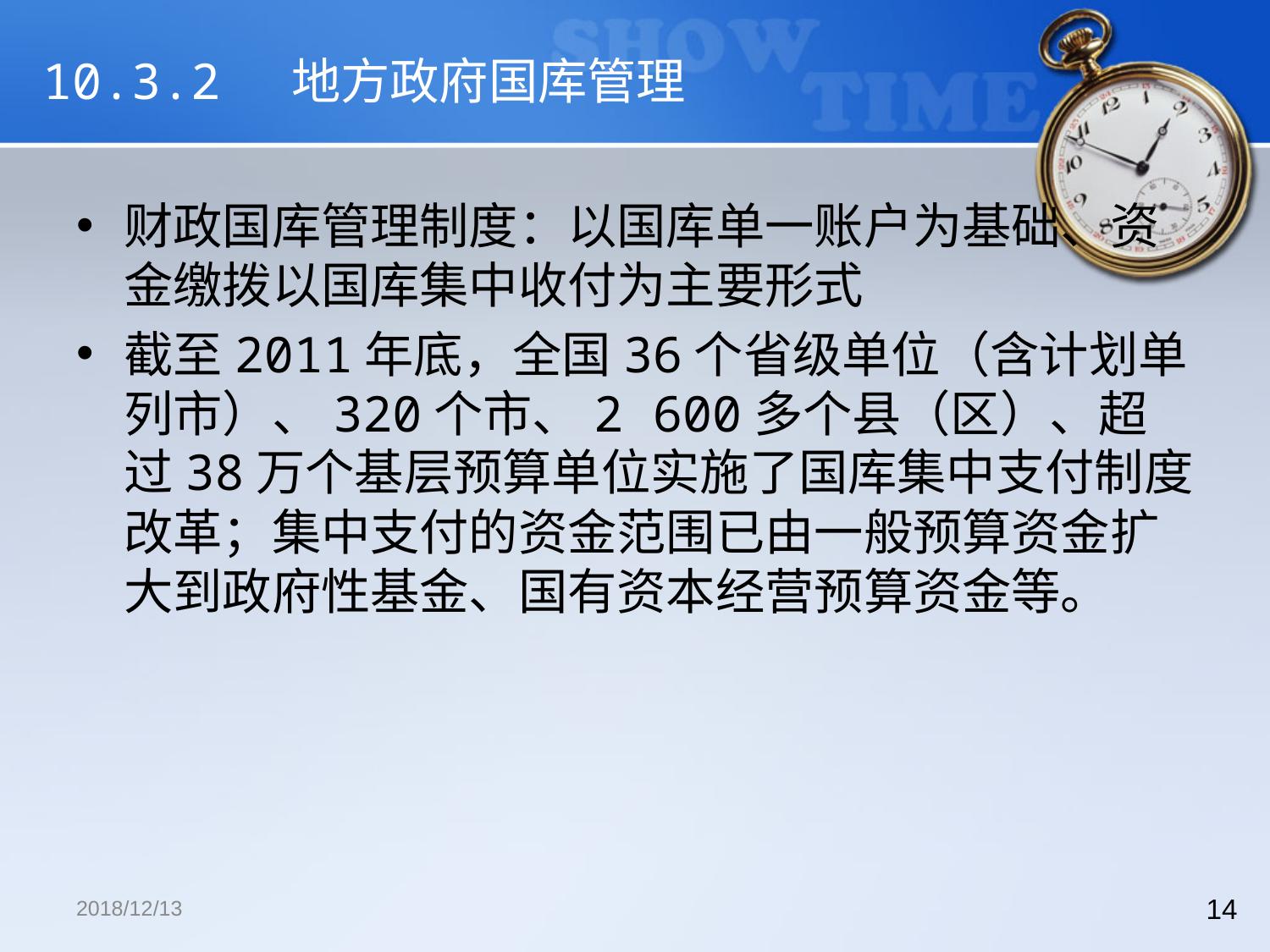

# 10.3.2  地方政府国库管理
财政国库管理制度：以国库单一账户为基础、资金缴拨以国库集中收付为主要形式
截至2011年底，全国36个省级单位（含计划单列市）、320个市、2 600多个县（区）、超过38万个基层预算单位实施了国库集中支付制度改革；集中支付的资金范围已由一般预算资金扩大到政府性基金、国有资本经营预算资金等。
2018/12/13
14